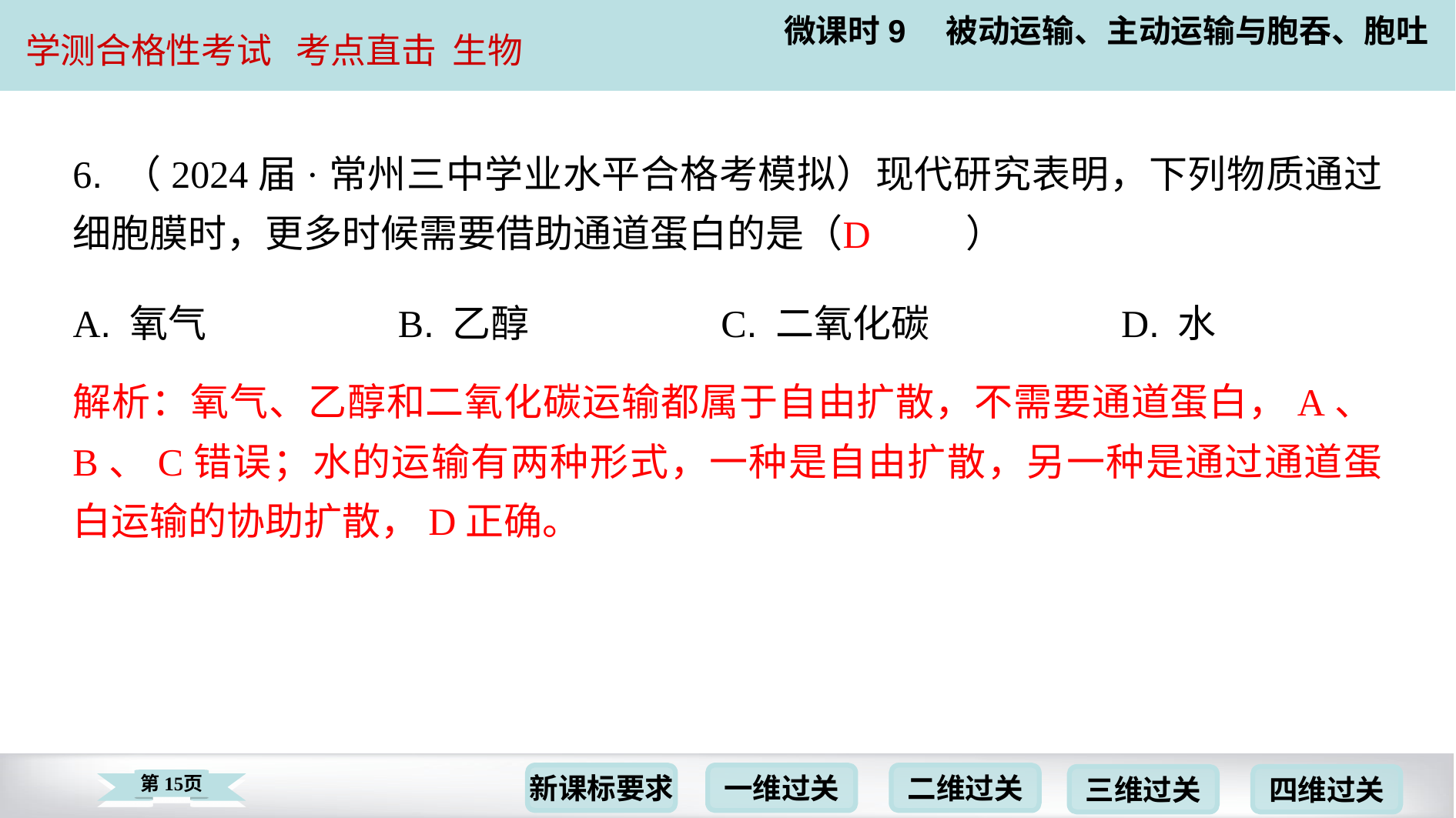

6. （2024届·常州三中学业水平合格考模拟）现代研究表明，下列物质通过细胞膜时，更多时候需要借助通道蛋白的是（　D　）
D
| A. 氧气 | B. 乙醇 | C. 二氧化碳 | D. 水 |
| --- | --- | --- | --- |
解析：氧气、乙醇和二氧化碳运输都属于自由扩散，不需要通道蛋白，A、B、C错误；水的运输有两种形式，一种是自由扩散，另一种是通过通道蛋白运输的协助扩散，D正确。